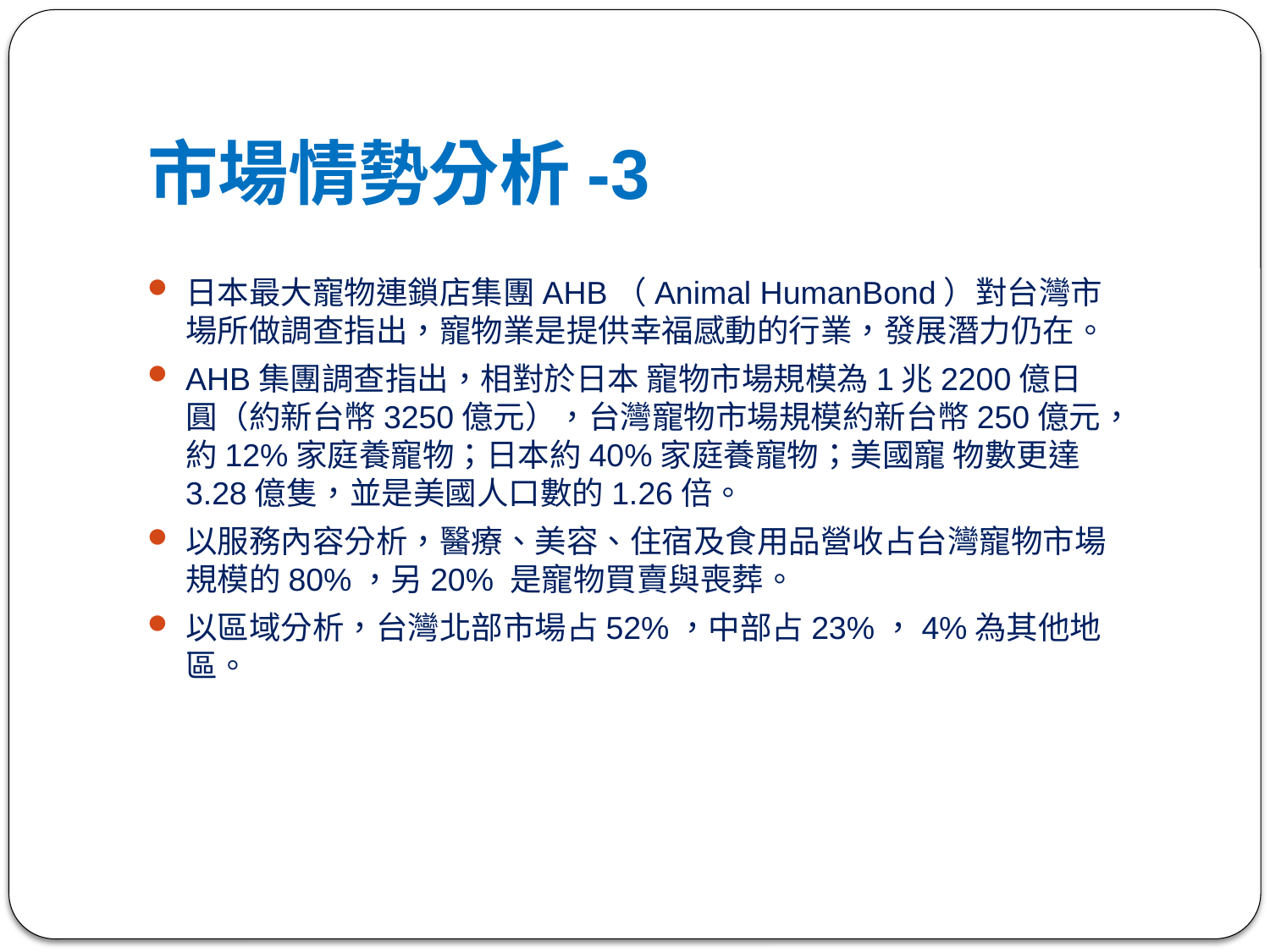

# 市場情勢分析-3
日本最大寵物連鎖店集團AHB（Animal HumanBond）對台灣市場所做調查指出，寵物業是提供幸福感動的行業，發展潛力仍在。
AHB集團調查指出，相對於日本 寵物市場規模為1兆2200億日圓（約新台幣3250億元），台灣寵物市場規模約新台幣250億元，約12%家庭養寵物；日本約40%家庭養寵物；美國寵 物數更達3.28億隻，並是美國人口數的1.26倍。
以服務內容分析，醫療、美容、住宿及食用品營收占台灣寵物市場規模的80%，另20% 是寵物買賣與喪葬。
以區域分析，台灣北部市場占52%，中部占23%，4%為其他地區。